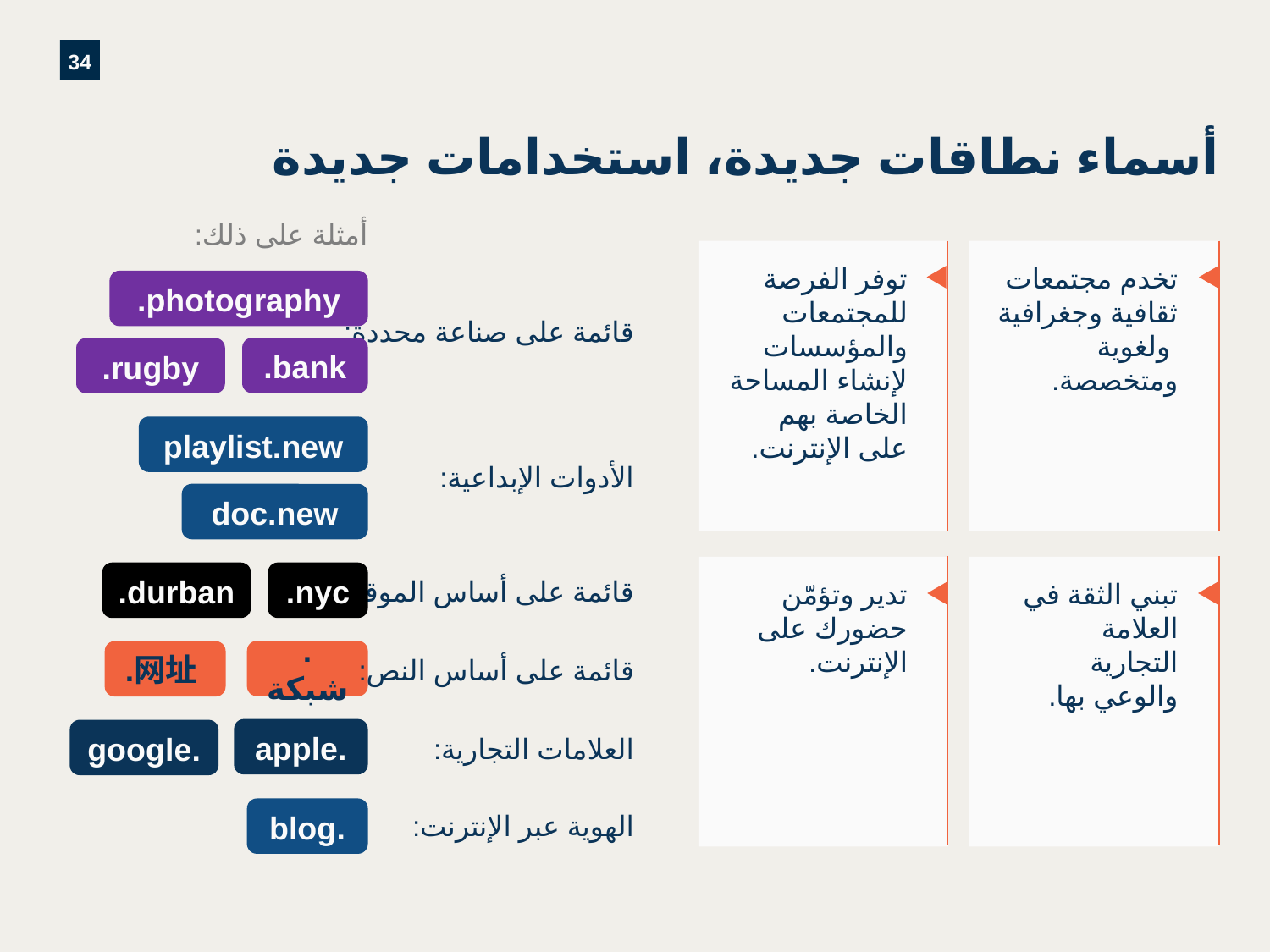

# أسماء نطاقات جديدة، استخدامات جديدة
أمثلة على ذلك:
توفر الفرصة للمجتمعات والمؤسسات لإنشاء المساحة الخاصة بهم على الإنترنت.

تدير وتؤمّن حضورك على الإنترنت.

تخدم مجتمعات
ثقافية وجغرافية
 ولغوية ومتخصصة.

تبني الثقة في العلامة التجارية والوعي بها.

photography.
قائمة على صناعة محددة:
bank.
rugby.
playlist.new
الأدوات الإبداعية:
doc.new
durban.
nyc.
قائمة على أساس الموقع:
.شبكة
网址.
قائمة على أساس النص:
.apple
.google
العلامات التجارية:
.blog
الهوية عبر الإنترنت: